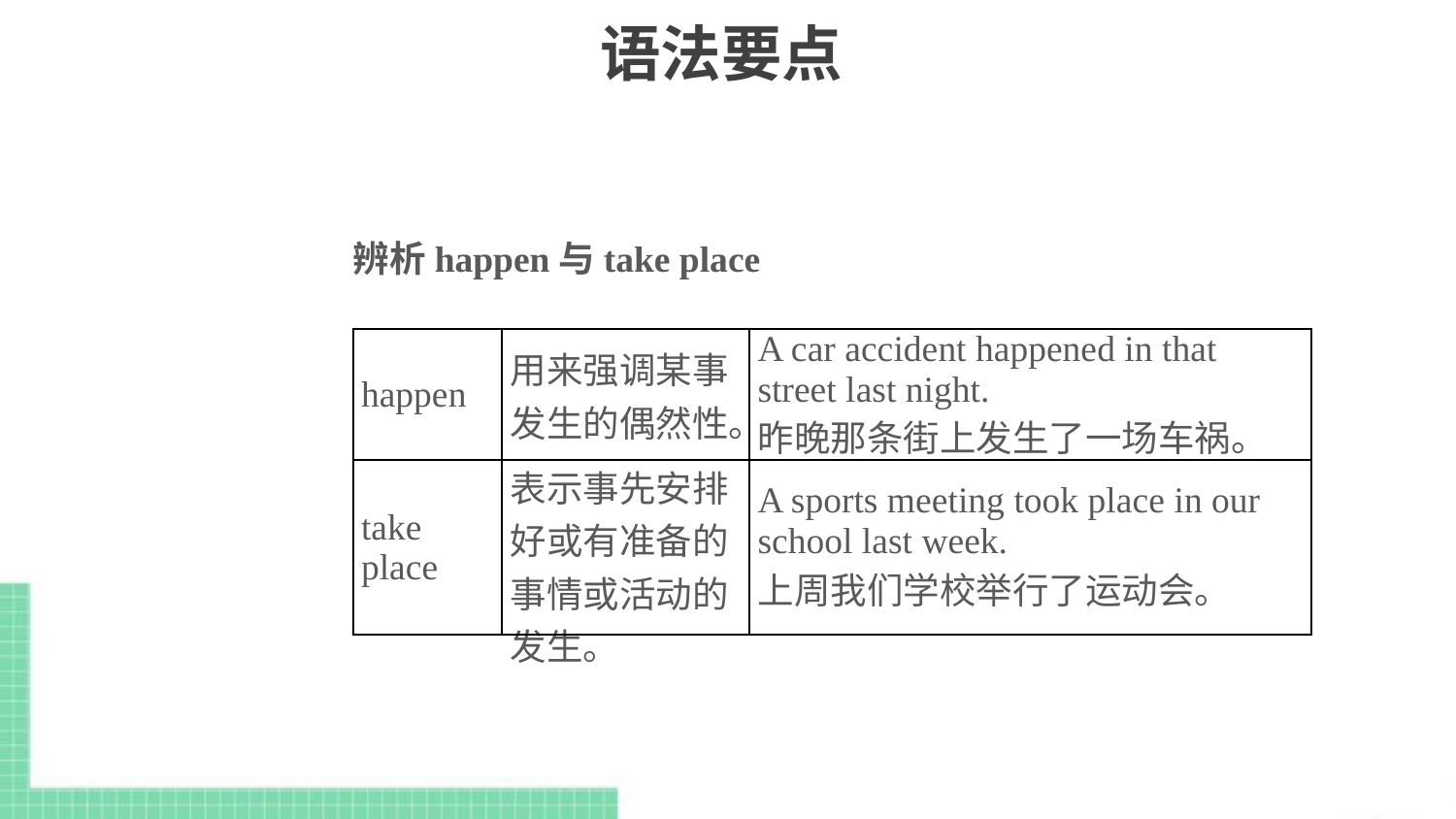

# 语法要点
辨析happen与take place
| happen | 用来强调某事发生的偶然性。 | A car accident happened in that street last night. 昨晚那条街上发生了一场车祸。 |
| --- | --- | --- |
| take place | 表示事先安排好或有准备的事情或活动的发生。 | A sports meeting took place in our school last week. 上周我们学校举行了运动会。 |